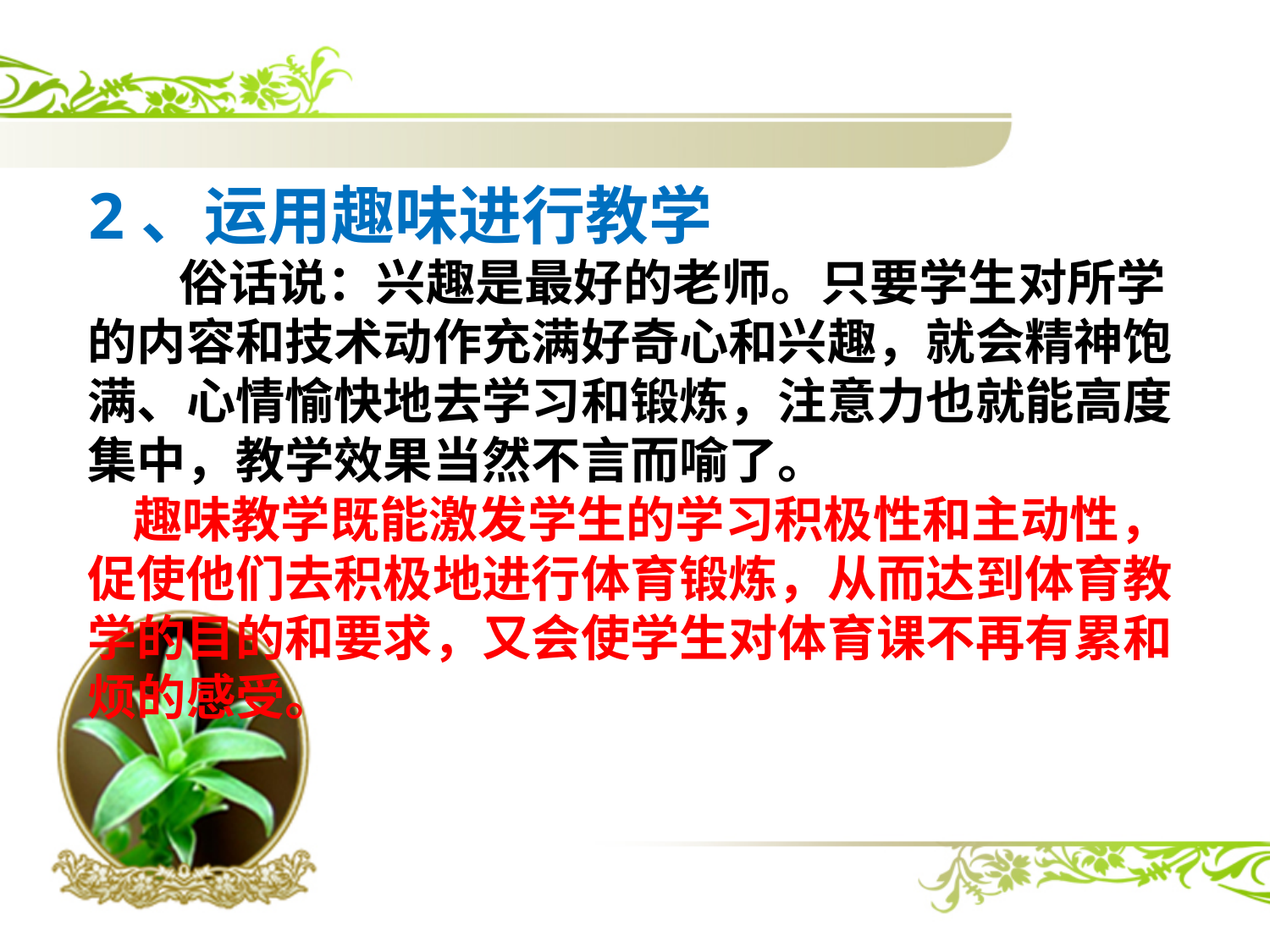

2、运用趣味进行教学
               俗话说：兴趣是最好的老师。只要学生对所学的内容和技术动作充满好奇心和兴趣，就会精神饱满、心情愉快地去学习和锻炼，注意力也就能高度集中，教学效果当然不言而喻了。
   趣味教学既能激发学生的学习积极性和主动性，促使他们去积极地进行体育锻炼，从而达到体育教学的目的和要求，又会使学生对体育课不再有累和烦的感受。